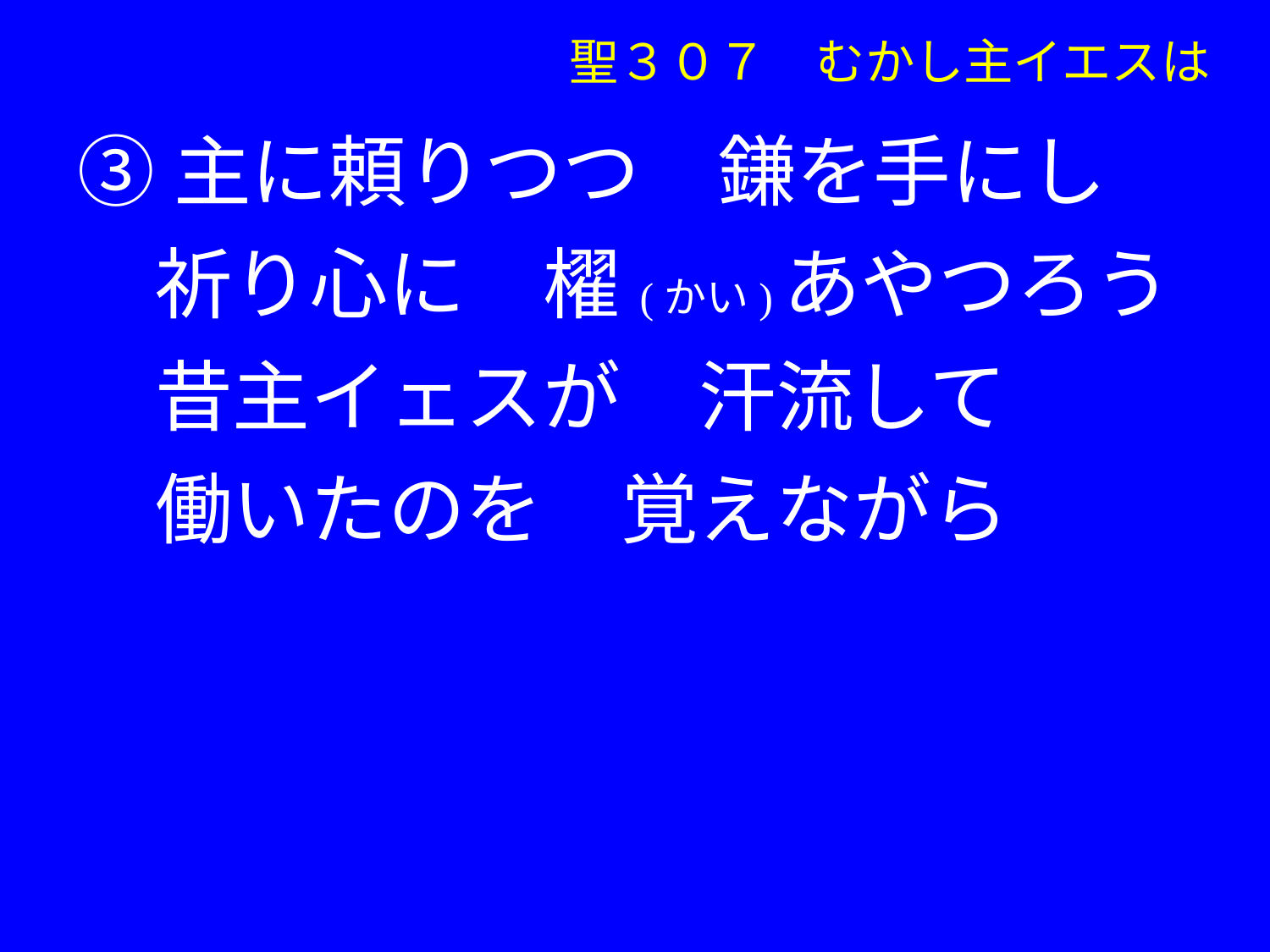

聖３０７　むかし主イエスは
③主に頼りつつ　鎌を手にし
　祈り心に　櫂(かい)あやつろう
　昔主イェスが　汗流して
　働いたのを　覚えながら